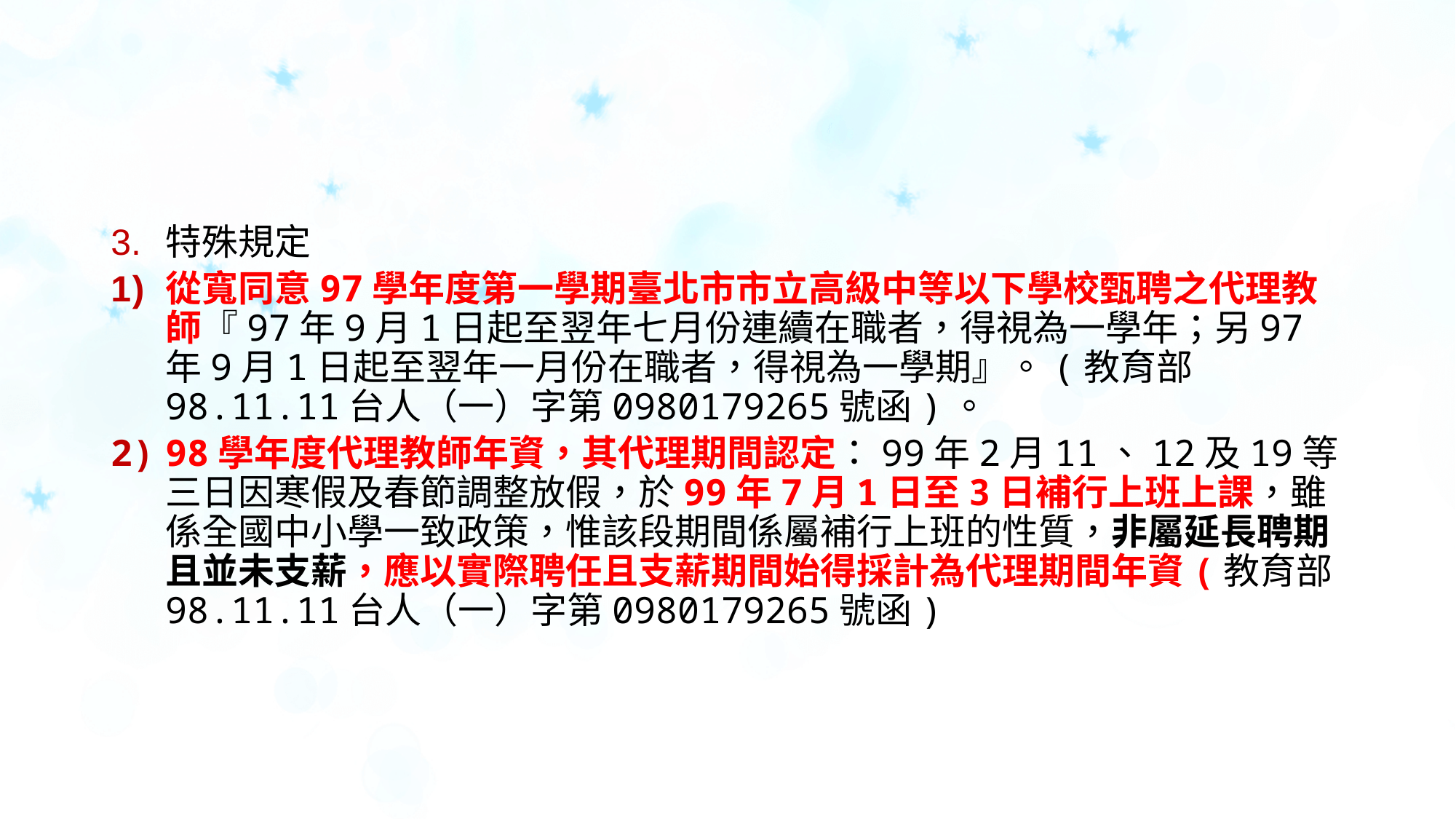

#
特殊規定
從寬同意97學年度第一學期臺北市市立高級中等以下學校甄聘之代理教師『97年9月1日起至翌年七月份連續在職者，得視為一學年；另97年9月1日起至翌年一月份在職者，得視為一學期』。(教育部98.11.11台人（一）字第0980179265號函)。
98學年度代理教師年資，其代理期間認定：99年2月11、12及19等三日因寒假及春節調整放假，於99年7月1日至3日補行上班上課，雖係全國中小學一致政策，惟該段期間係屬補行上班的性質，非屬延長聘期且並未支薪，應以實際聘任且支薪期間始得採計為代理期間年資(教育部98.11.11台人（一）字第0980179265號函)